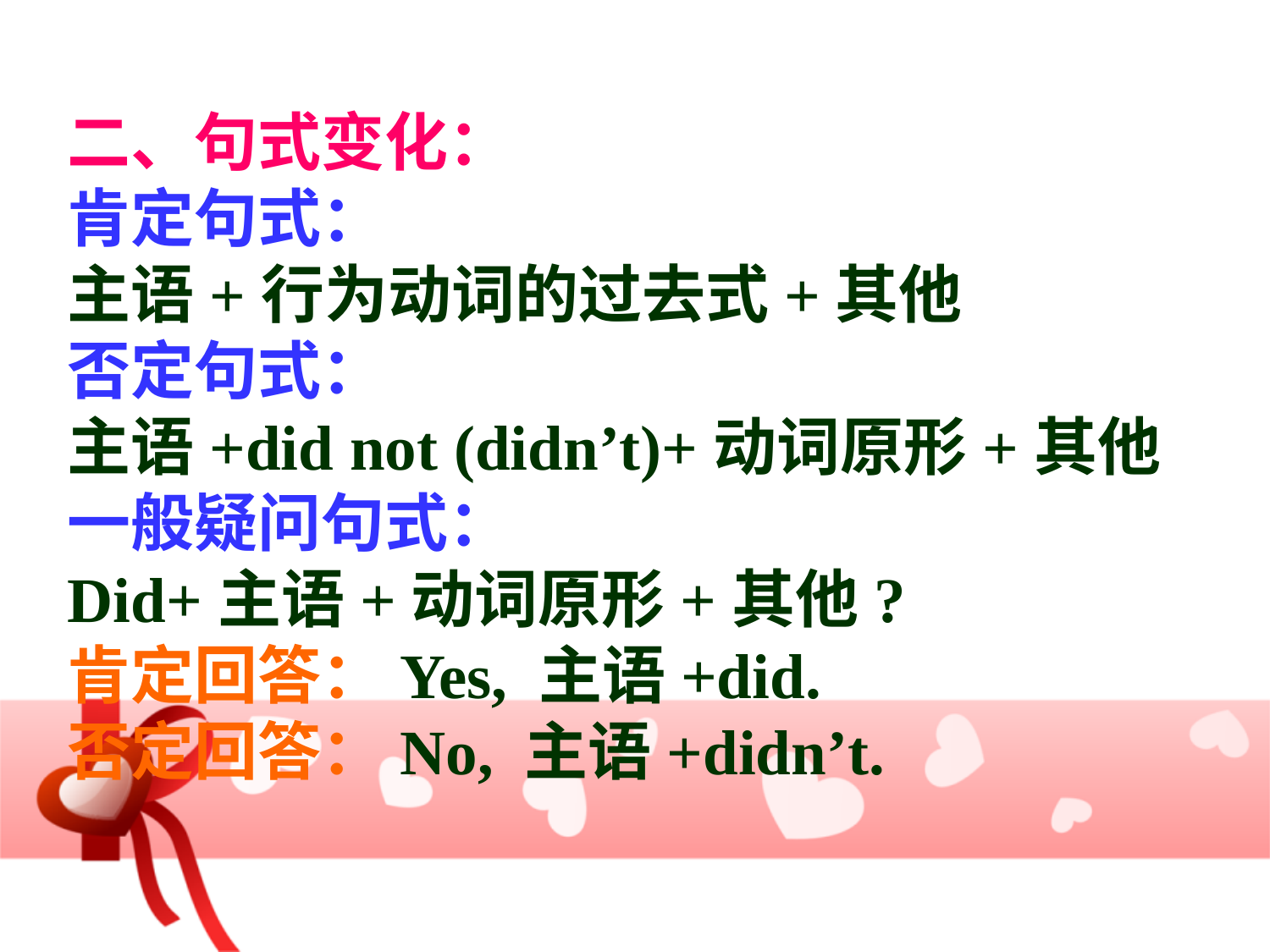

二、句式变化：
肯定句式：
主语+行为动词的过去式+其他
否定句式：
主语+did not (didn’t)+动词原形+其他
一般疑问句式：
Did+主语+动词原形+其他?
肯定回答：Yes, 主语+did.
否定回答：No, 主语+didn’t.